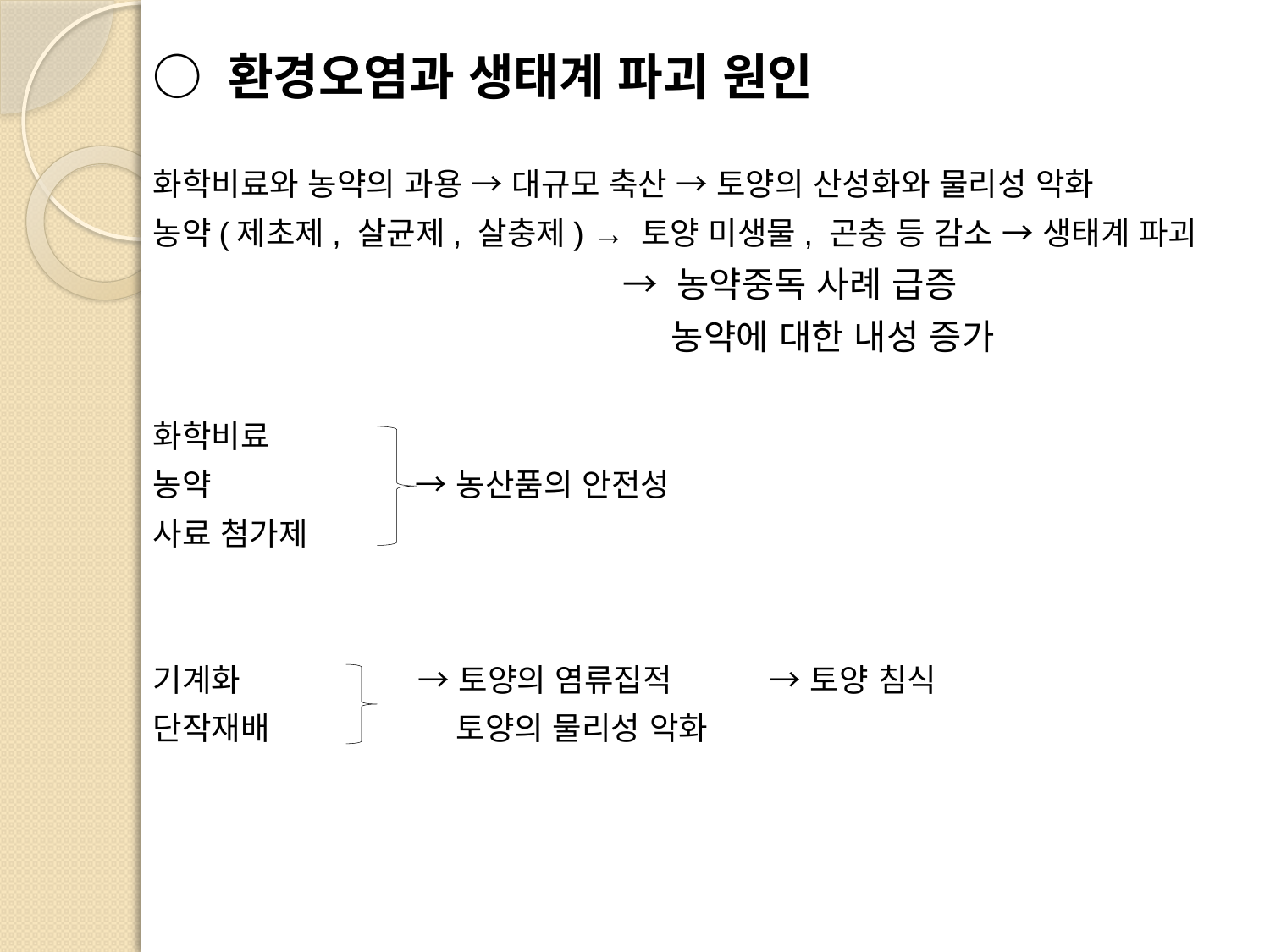

○ 환경오염과 생태계 파괴 원인

화학비료와 농약의 과용 → 대규모 축산 → 토양의 산성화와 물리성 악화
농약(제초제, 살균제, 살충제) → 토양 미생물, 곤충 등 감소 → 생태계 파괴
				     → 농약중독 사례 급증
				         농약에 대한 내성 증가

화학비료
농약                       → 농산품의 안전성
사료 첨가제

기계화                    → 토양의 염류집적           → 토양 침식
단작재배                     토양의 물리성 악화